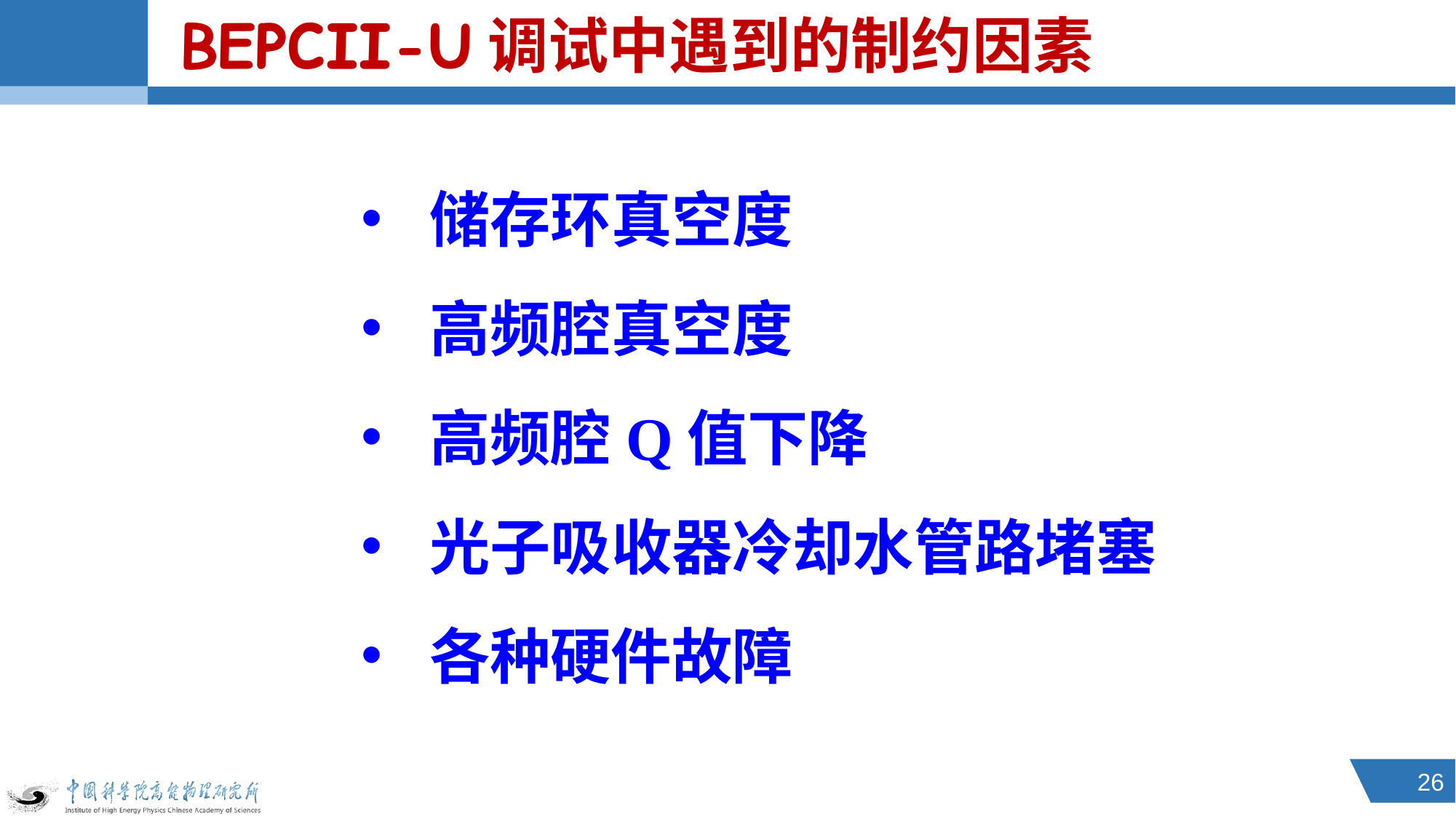

BEPCII-U调试中遇到的制约因素
储存环真空度
高频腔真空度
高频腔Q值下降
光子吸收器冷却水管路堵塞
各种硬件故障
26